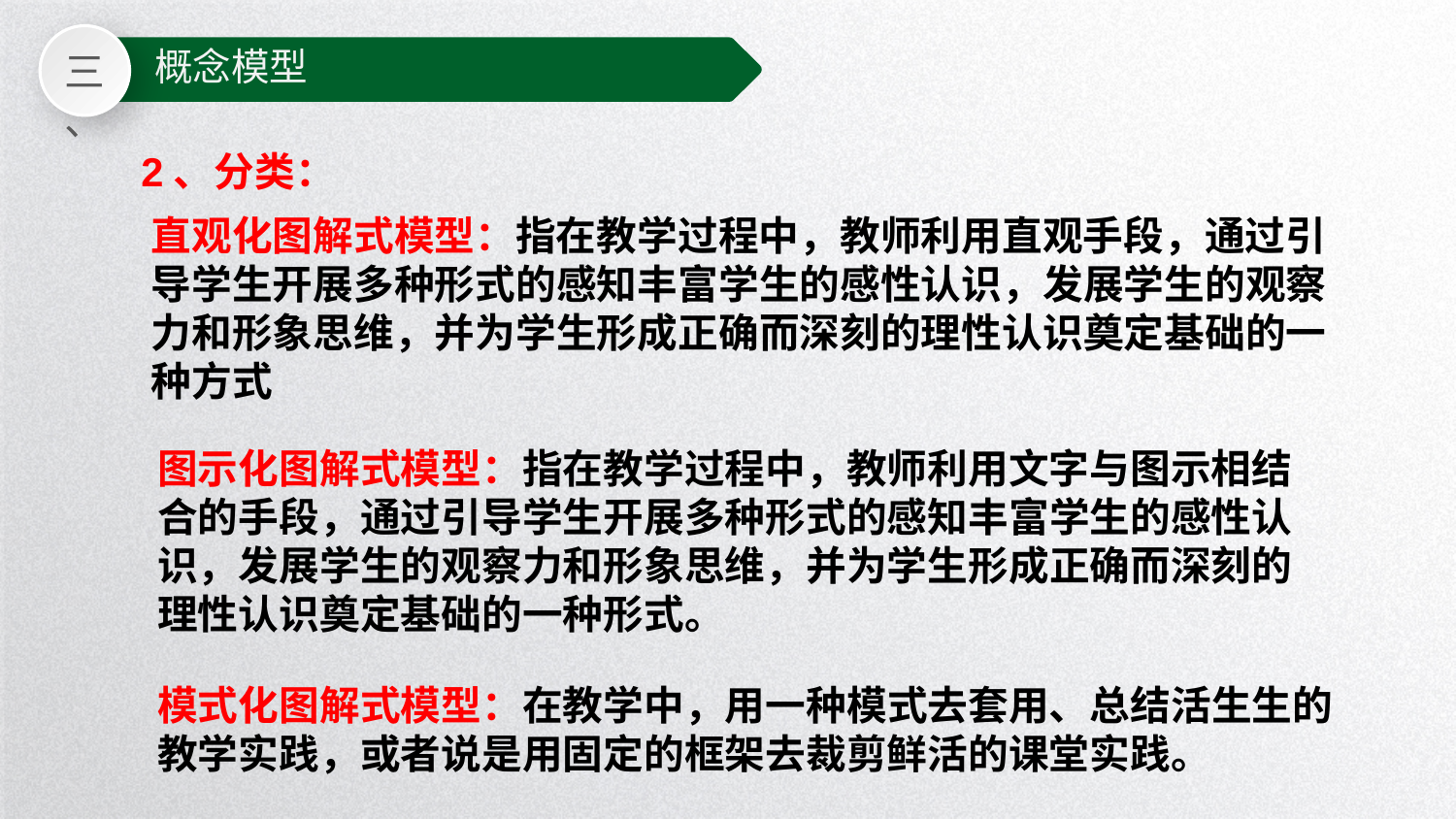

三、

概念模型
2、分类：
直观化图解式模型：指在教学过程中，教师利用直观手段，通过引导学生开展多种形式的感知丰富学生的感性认识，发展学生的观察力和形象思维，并为学生形成正确而深刻的理性认识奠定基础的一种方式
图示化图解式模型：指在教学过程中，教师利用文字与图示相结合的手段，通过引导学生开展多种形式的感知丰富学生的感性认识，发展学生的观察力和形象思维，并为学生形成正确而深刻的理性认识奠定基础的一种形式。
模式化图解式模型：在教学中，用一种模式去套用、总结活生生的教学实践，或者说是用固定的框架去裁剪鲜活的课堂实践。